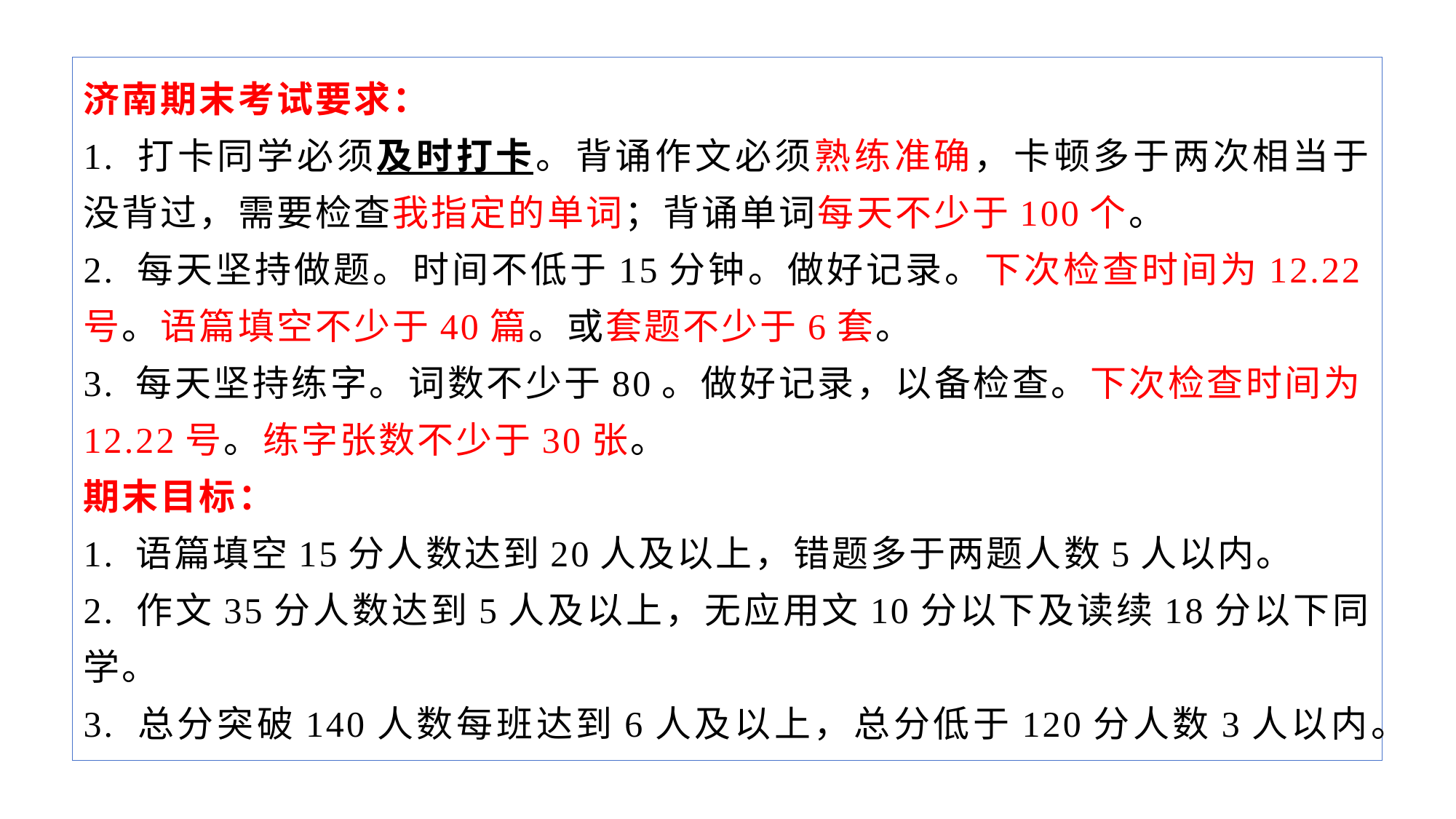

济南期末考试要求：
1. 打卡同学必须及时打卡。背诵作文必须熟练准确，卡顿多于两次相当于没背过，需要检查我指定的单词；背诵单词每天不少于100个。
2. 每天坚持做题。时间不低于15分钟。做好记录。下次检查时间为12.22号。语篇填空不少于40篇。或套题不少于6套。
3. 每天坚持练字。词数不少于80。做好记录，以备检查。下次检查时间为12.22号。练字张数不少于30张。
期末目标：
1. 语篇填空15分人数达到20人及以上，错题多于两题人数5人以内。
2. 作文35分人数达到5人及以上，无应用文10分以下及读续18分以下同学。
3. 总分突破140人数每班达到6人及以上，总分低于120分人数3人以内。